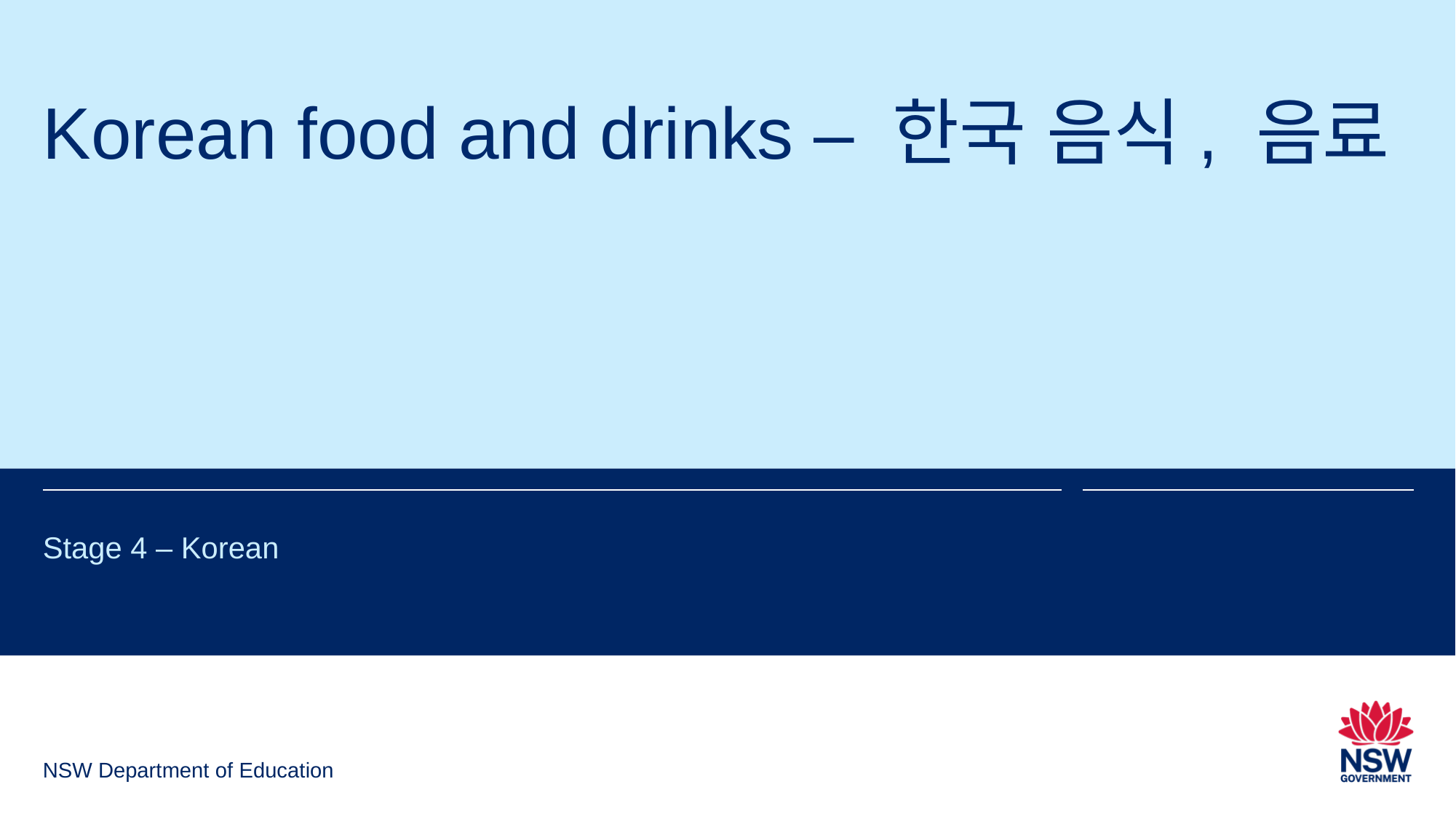

# Korean food and drinks – 한국 음식, 음료
Stage 4 – Korean
NSW Department of Education